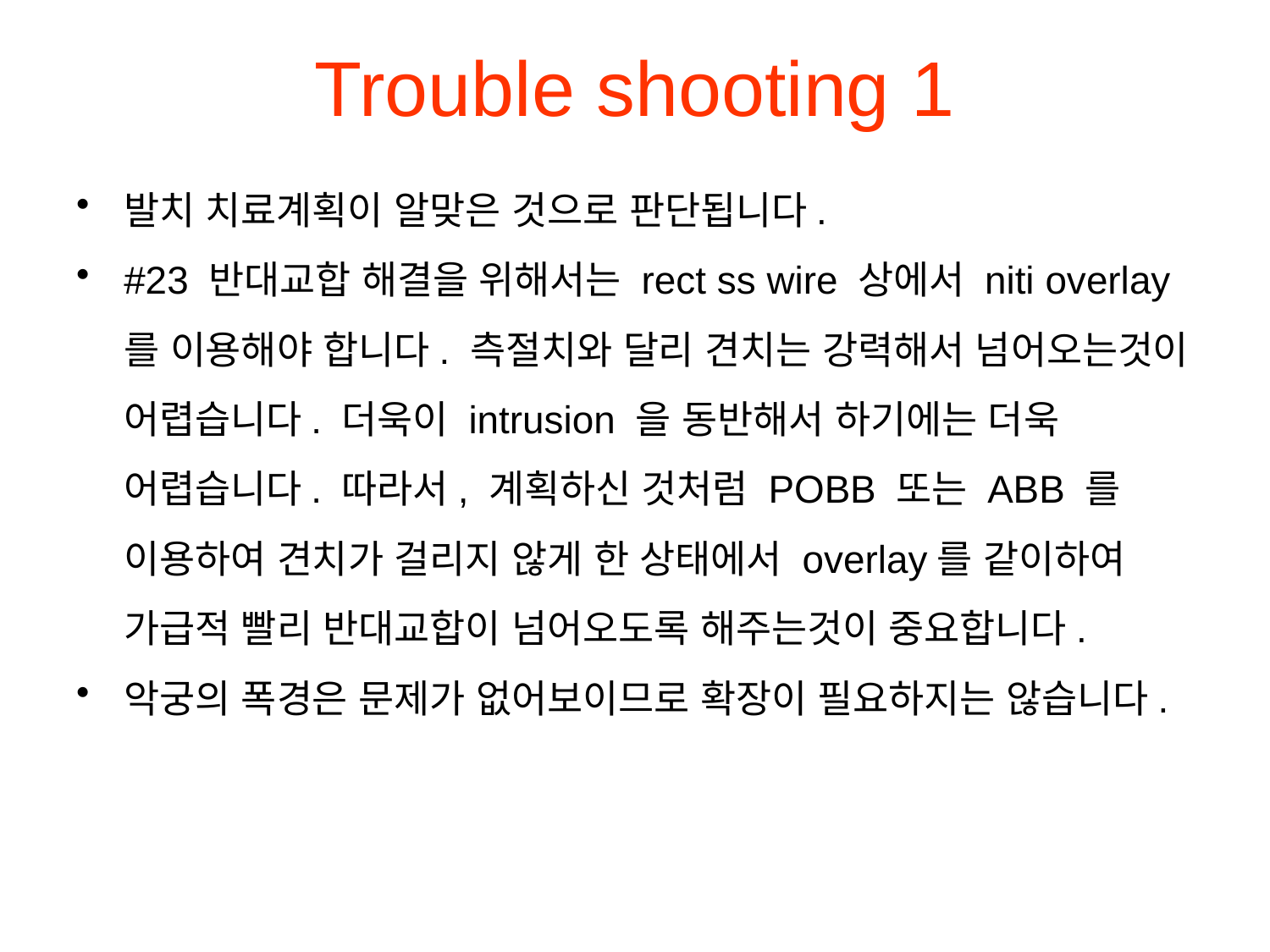

# Trouble shooting 1
발치 치료계획이 알맞은 것으로 판단됩니다.
#23 반대교합 해결을 위해서는 rect ss wire 상에서 niti overlay를 이용해야 합니다. 측절치와 달리 견치는 강력해서 넘어오는것이 어렵습니다. 더욱이 intrusion 을 동반해서 하기에는 더욱 어렵습니다. 따라서, 계획하신 것처럼 POBB 또는 ABB 를 이용하여 견치가 걸리지 않게 한 상태에서 overlay를 같이하여 가급적 빨리 반대교합이 넘어오도록 해주는것이 중요합니다.
악궁의 폭경은 문제가 없어보이므로 확장이 필요하지는 않습니다.